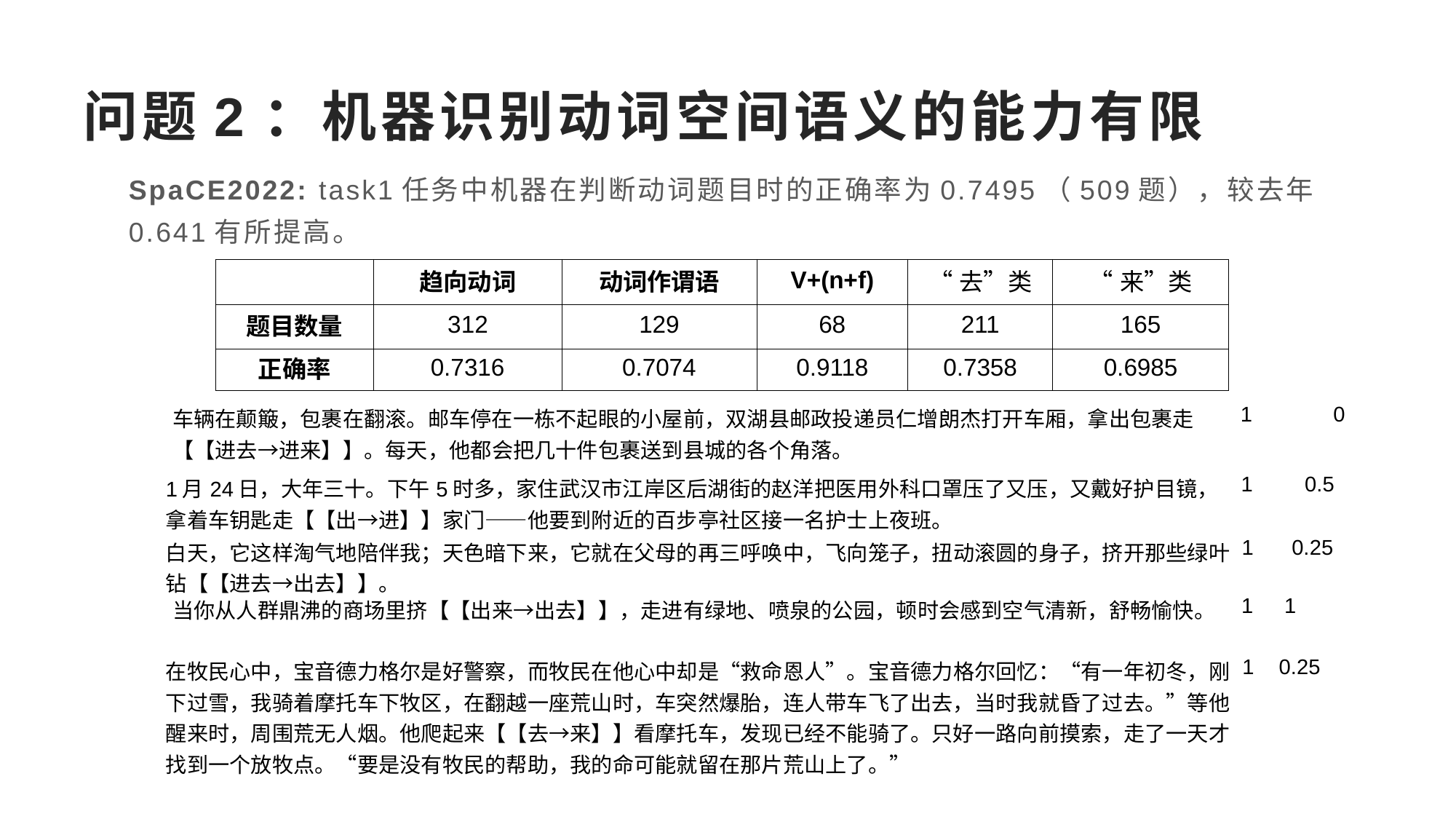

# 问题2：机器识别动词空间语义的能力有限
SpaCE2022: task1任务中机器在判断动词题目时的正确率为0.7495（509题），较去年0.641有所提高。

|  | 趋向动词 | 动词作谓语 | V+(n+f) | “去”类 | “来”类 |
| --- | --- | --- | --- | --- | --- |
| 题目数量 | 312 | 129 | 68 | 211 | 165 |
| 正确率 | 0.7316 | 0.7074 | 0.9118 | 0.7358 | 0.6985 |
| 车辆在颠簸，包裹在翻滚。邮车停在一栋不起眼的小屋前，双湖县邮政投递员仁增朗杰打开车厢，拿出包裹走【【进去→进来】】。每天，他都会把几十件包裹送到县城的各个角落。 | 1 | 0 |
| --- | --- | --- |
| 1月24日，大年三十。下午5时多，家住武汉市江岸区后湖街的赵洋把医用外科口罩压了又压，又戴好护目镜，拿着车钥匙走【【出→进】】家门——他要到附近的百步亭社区接一名护士上夜班。 | 1 | 0.5 |
| --- | --- | --- |
| 白天，它这样淘气地陪伴我；天色暗下来，它就在父母的再三呼唤中，飞向笼子，扭动滚圆的身子，挤开那些绿叶钻【【进去→出去】】。 | 1 | 0.25 |
| --- | --- | --- |
| 当你从人群鼎沸的商场里挤【【出来→出去】】，走进有绿地、喷泉的公园，顿时会感到空气清新，舒畅愉快。 | 1 | 1 |
| --- | --- | --- |
| 在牧民心中，宝音德力格尔是好警察，而牧民在他心中却是“救命恩人”。宝音德力格尔回忆：“有一年初冬，刚下过雪，我骑着摩托车下牧区，在翻越一座荒山时，车突然爆胎，连人带车飞了出去，当时我就昏了过去。”等他醒来时，周围荒无人烟。他爬起来【【去→来】】看摩托车，发现已经不能骑了。只好一路向前摸索，走了一天才找到一个放牧点。“要是没有牧民的帮助，我的命可能就留在那片荒山上了。” | 1 | 0.25 |
| --- | --- | --- |